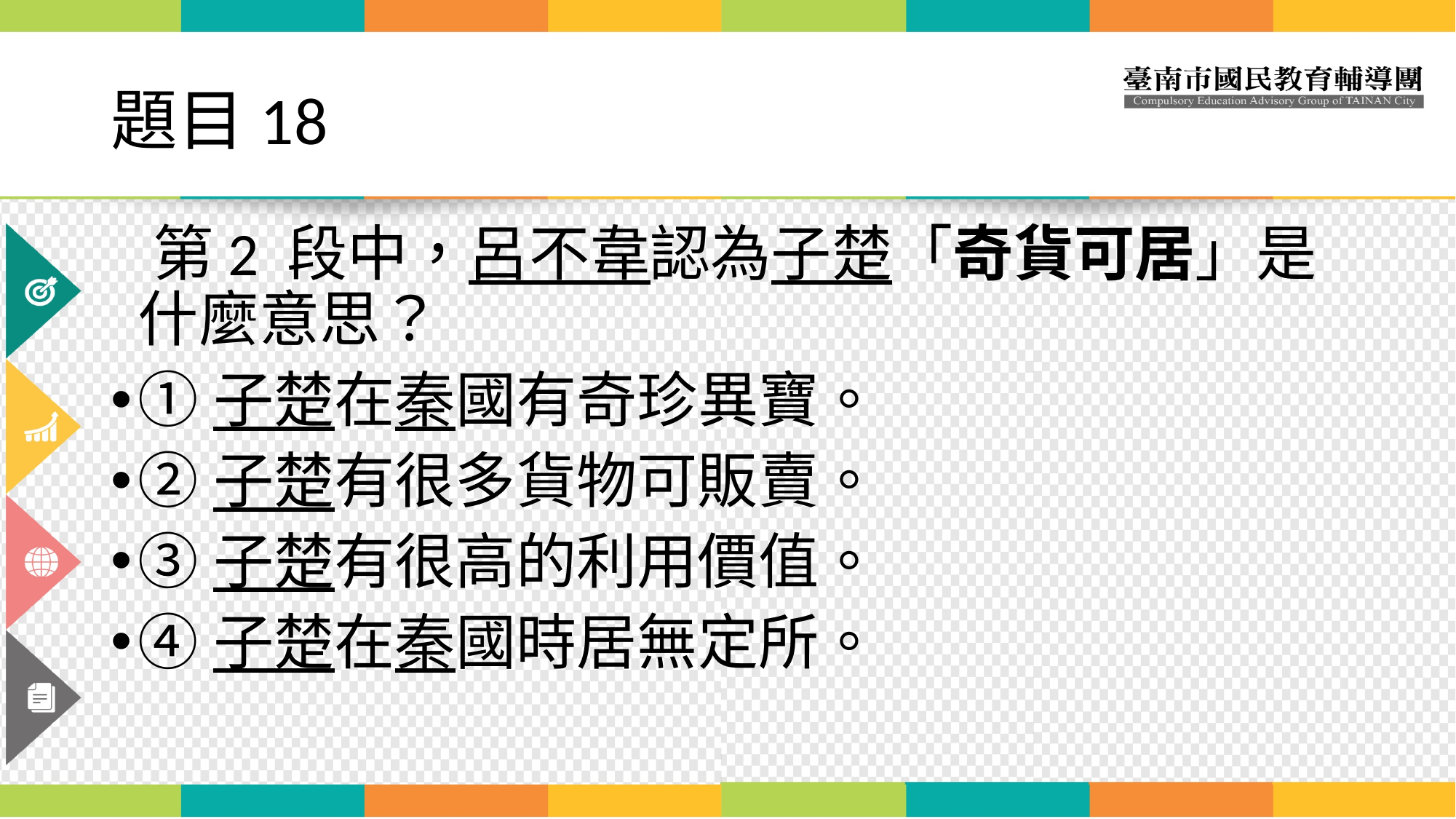

題目18
  第2 段中，呂不韋認為子楚「奇貨可居」是什麼意思？
①子楚在秦國有奇珍異寶。
②子楚有很多貨物可販賣。
③子楚有很高的利用價值。
④子楚在秦國時居無定所。